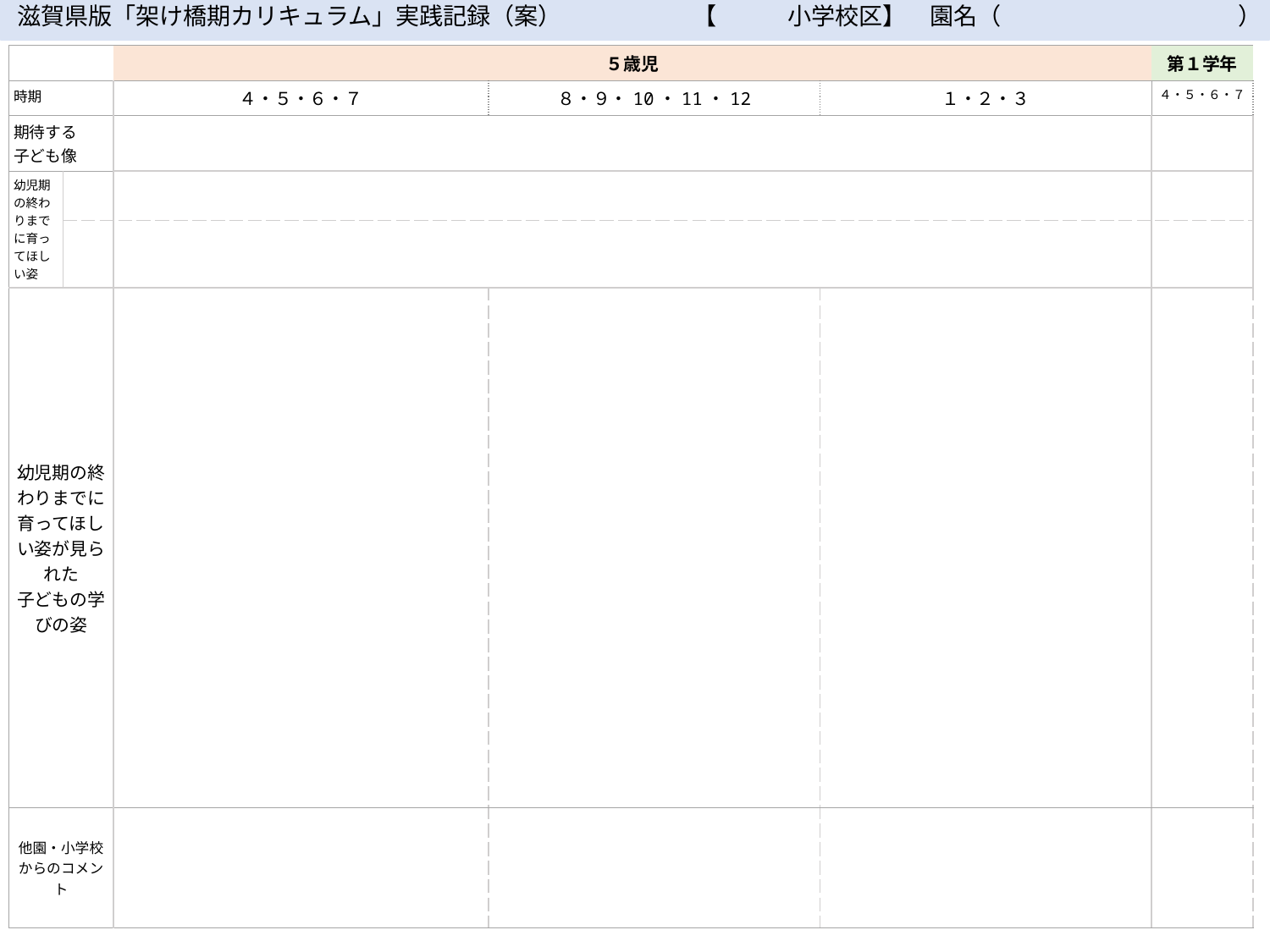

共通シートから転記
⑤共通シートに記載している主な教育
　課程・予想される活動を通して、幼児
　期の終わりまでに育ってほしい姿が
　見られた子どもの学びの姿を描きだす

滋賀県版「架け橋期カリキュラム」実践記録（案）
【　　　小学校区】　園名（　　　　　　　　　　）
|  |  |  | ５歳児 |  |  | 第１学年 |
| --- | --- | --- | --- | --- | --- | --- |
| 時期 |  |  | ４・５・６・７ | ８・９・10・11・12 | １・２・３ | ４・５・６・７ |
| 期待する 子ども像 |  |  |  |  |  |  |
| 幼児期の終わりまでに育ってほしい姿 |  |  |  |  |  |  |
|  |  |  |  |  |  |  |
| 幼児期の終わりまでに育ってほしい姿が見られた 子どもの学びの姿 |  |  |  |  |  |  |
| 他園・小学校からのコメント |  |  |  |  |  |  |